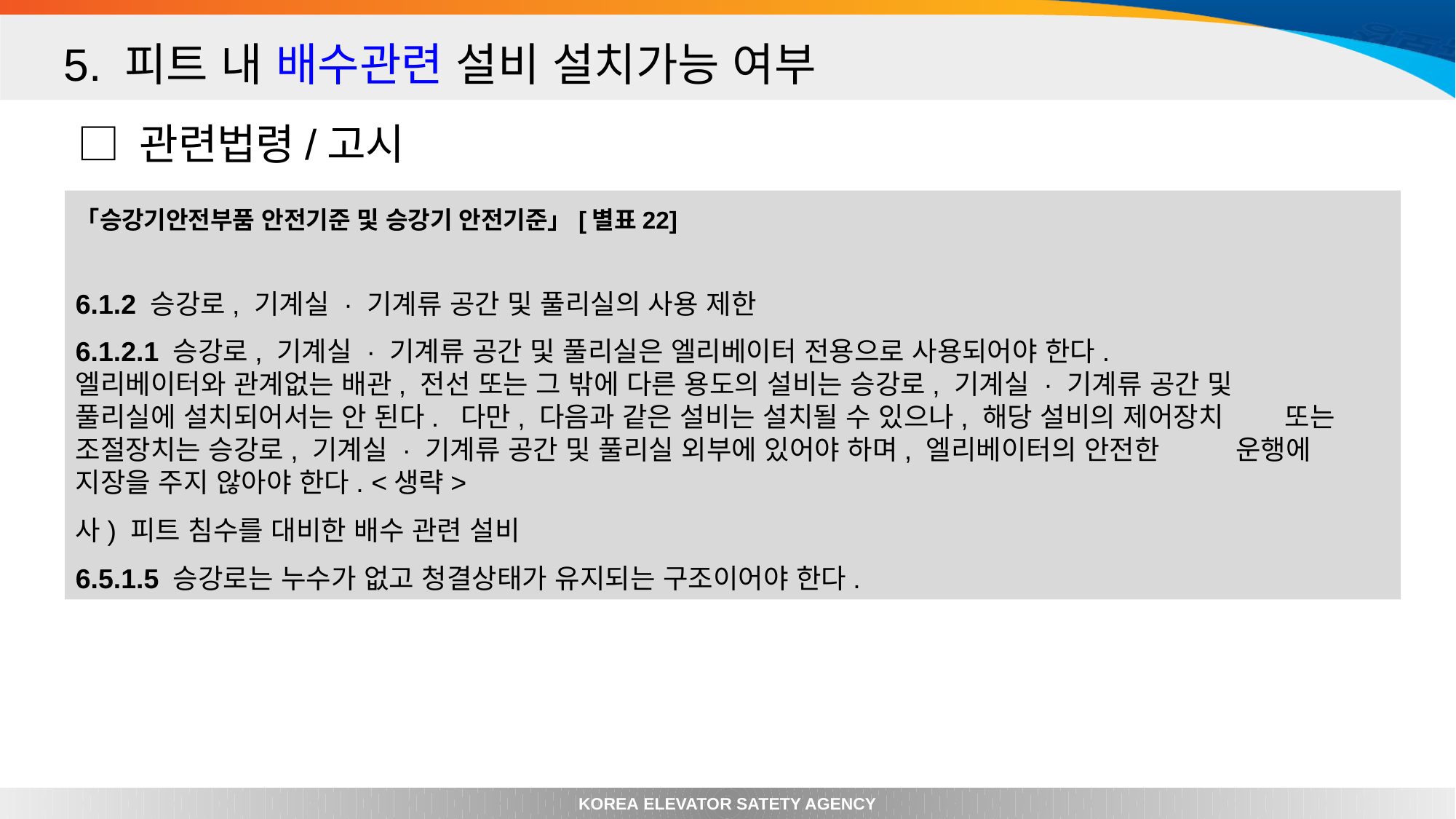

5. 피트 내 배수관련 설비 설치가능 여부
□ 관련법령/고시
「승강기안전부품 안전기준 및 승강기 안전기준」[별표22]

6.1.2 승강로, 기계실 · 기계류 공간 및 풀리실의 사용 제한
6.1.2.1 승강로, 기계실 · 기계류 공간 및 풀리실은 엘리베이터 전용으로 사용되어야 한다.
엘리베이터와 관계없는 배관, 전선 또는 그 밖에 다른 용도의 설비는 승강로, 기계실 · 기계류 공간 및        풀리실에 설치되어서는 안 된다.  다만, 다음과 같은 설비는 설치될 수 있으나, 해당 설비의 제어장치        또는 조절장치는 승강로, 기계실 · 기계류 공간 및 풀리실 외부에 있어야 하며, 엘리베이터의 안전한          운행에 지장을 주지 않아야 한다. <생략>
사) 피트 침수를 대비한 배수 관련 설비
6.5.1.5 승강로는 누수가 없고 청결상태가 유지되는 구조이어야 한다.